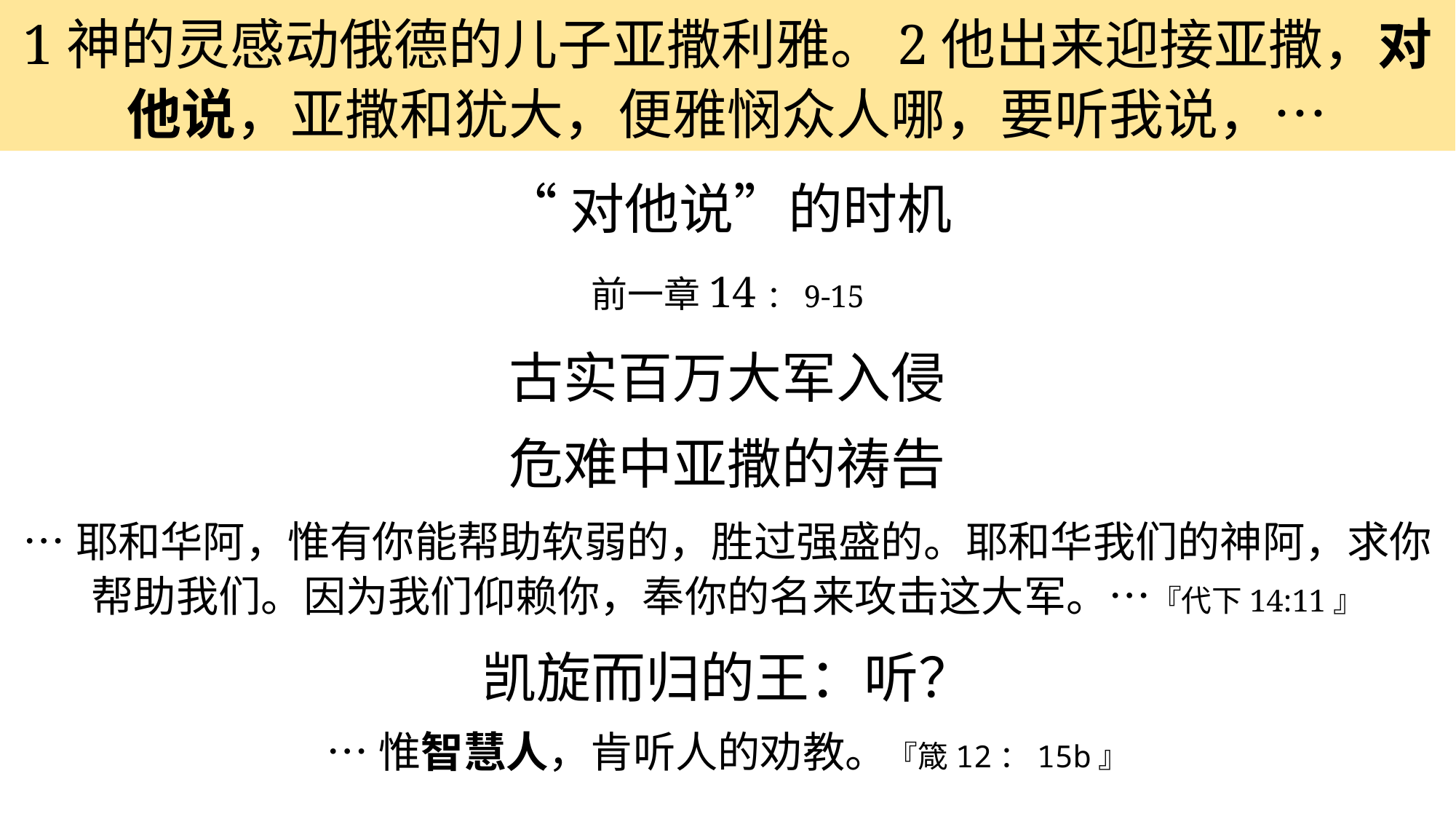

1神的灵感动俄德的儿子亚撒利雅。2他出来迎接亚撒，对他说，亚撒和犹大，便雅悯众人哪，要听我说，…
“对他说”的时机
前一章14：9-15
古实百万大军入侵
危难中亚撒的祷告
…耶和华阿，惟有你能帮助软弱的，胜过强盛的。耶和华我们的神阿，求你帮助我们。因为我们仰赖你，奉你的名来攻击这大军。…『代下14:11』
凯旋而归的王：听？
…惟智慧人，肯听人的劝教。『箴12：15b』